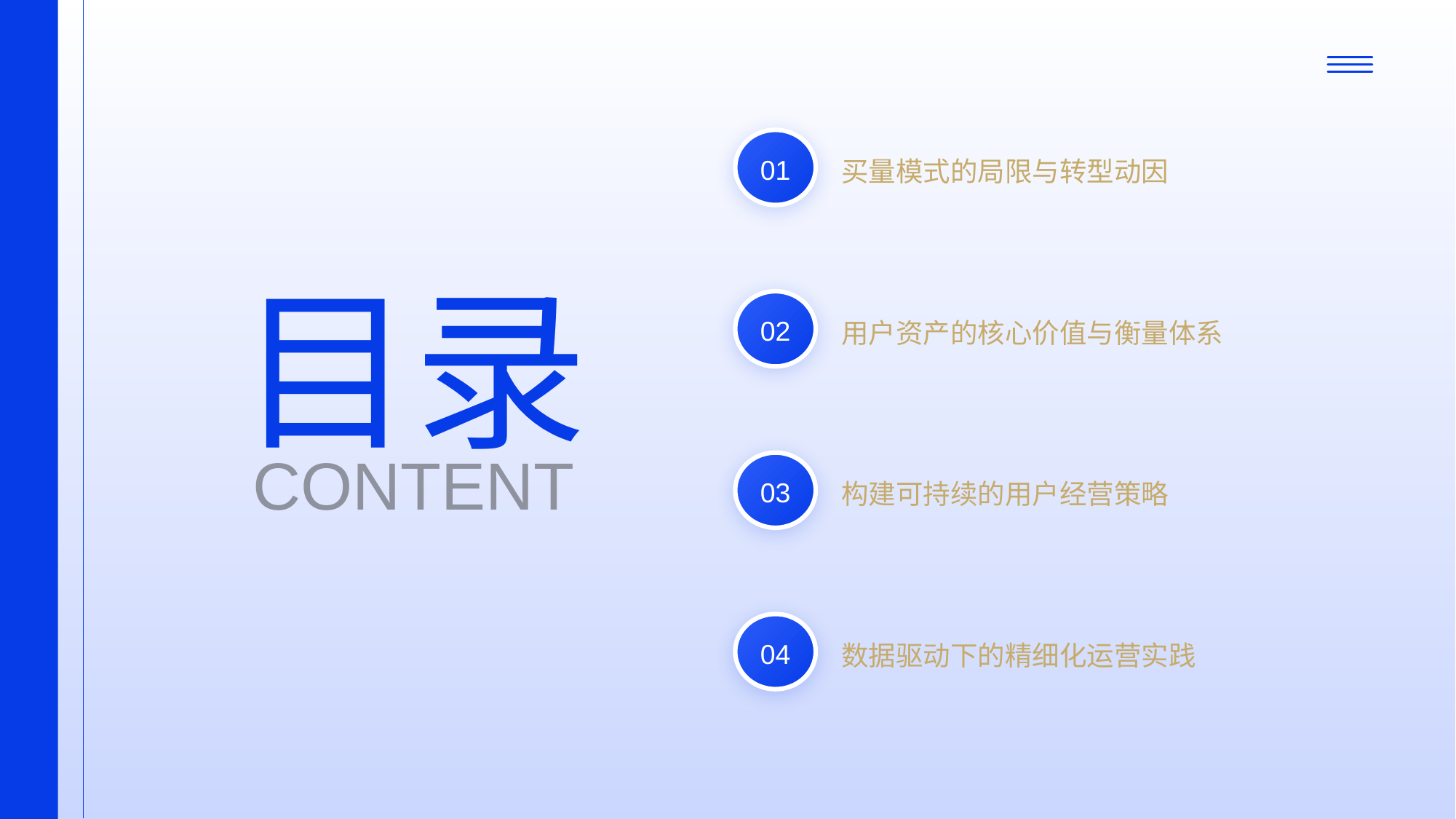

01
买量模式的局限与转型动因
目录
02
用户资产的核心价值与衡量体系
CONTENT
03
构建可持续的用户经营策略
04
数据驱动下的精细化运营实践